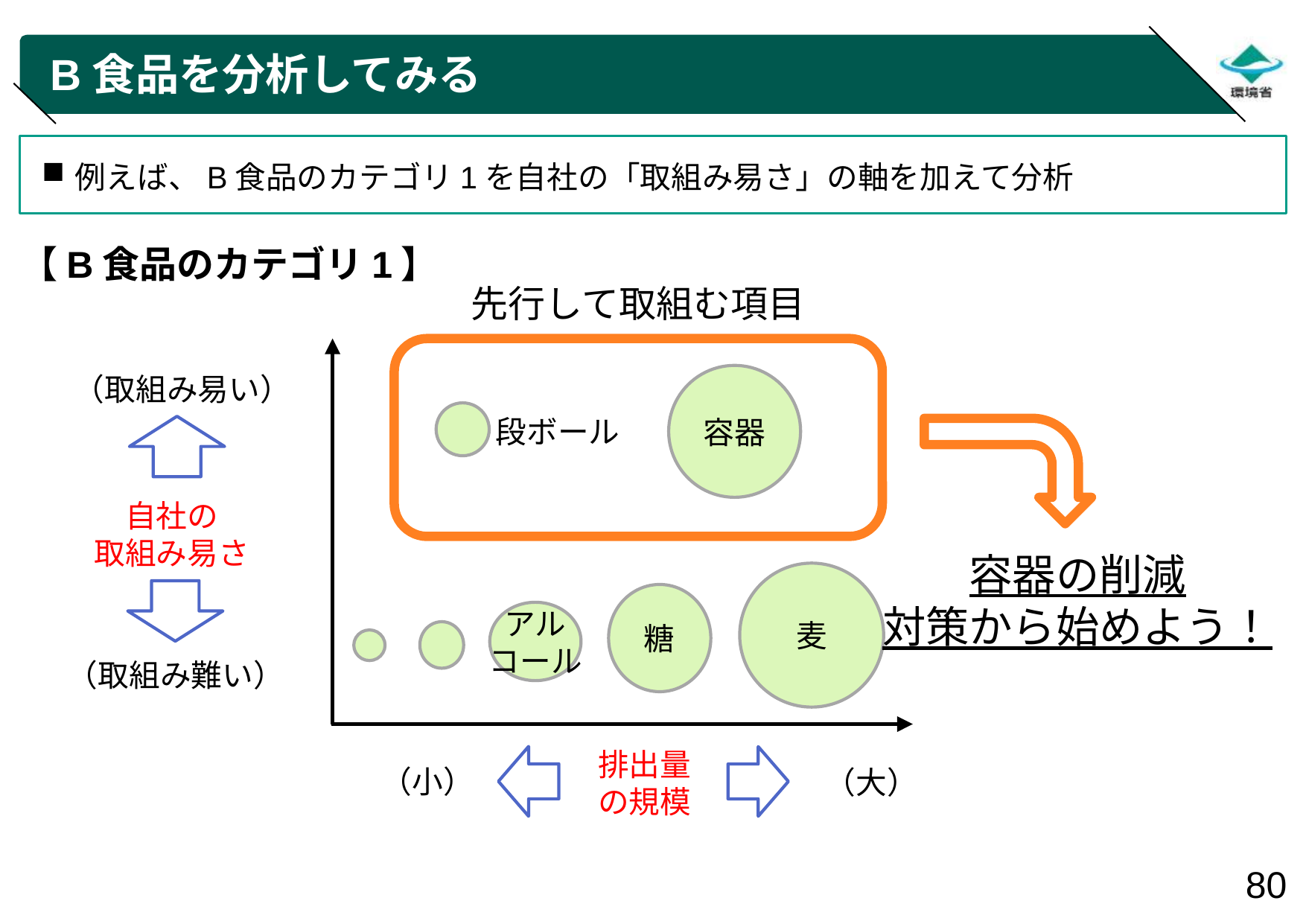

# B食品を分析してみる
例えば、B食品のカテゴリ1を自社の「取組み易さ」の軸を加えて分析
【B食品のカテゴリ1】
先行して取組む項目

（取組み易い）
容器

段ボール

容器の削減
対策から始めよう！
自社の
取組み易さ
麦

糖
アル
コール

（取組み難い）
排出量
の規模

（小）
（大）